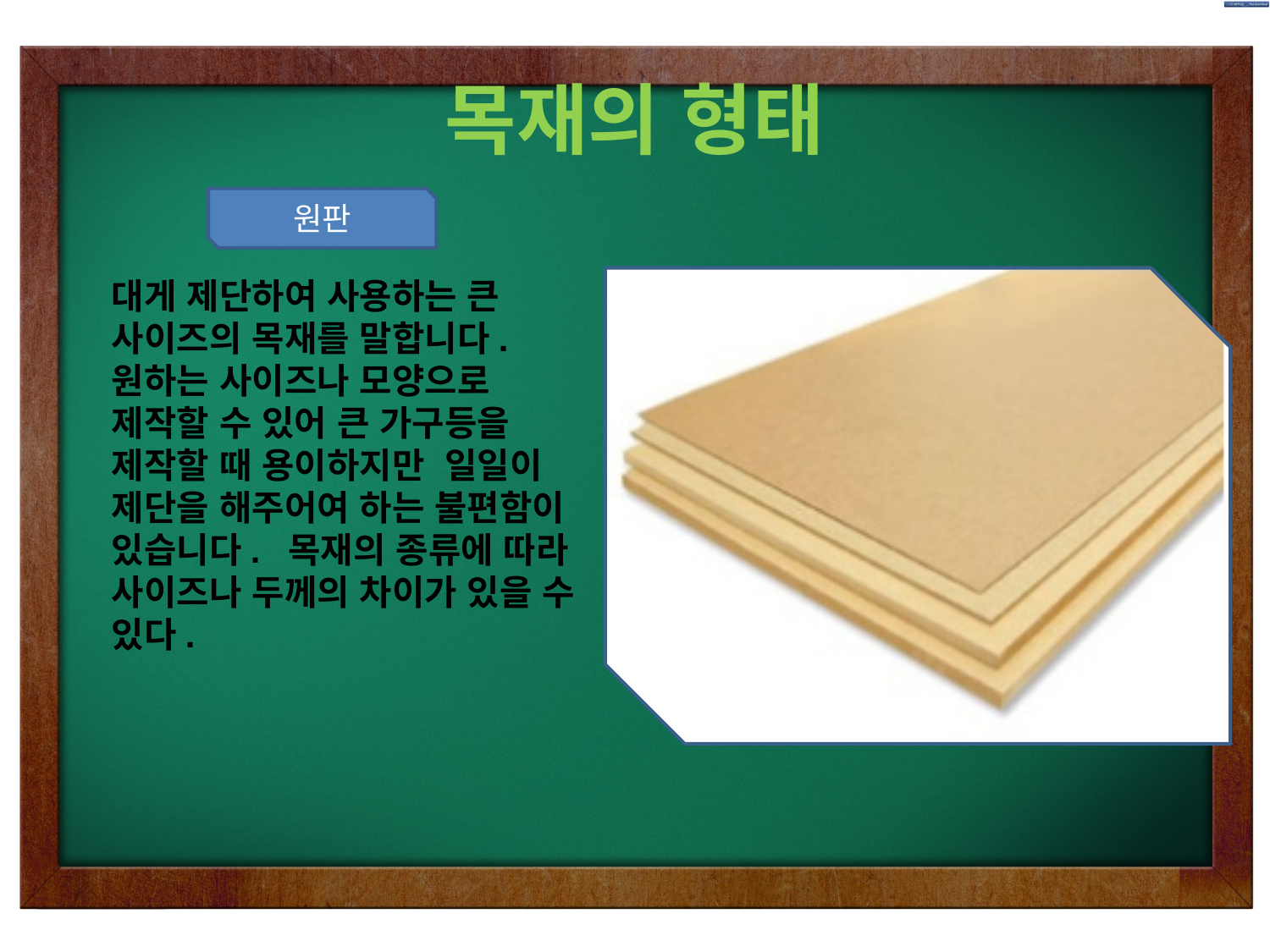

# 목재의 형태
원판
대게 제단하여 사용하는 큰 사이즈의 목재를 말합니다.  원하는 사이즈나 모양으로 제작할 수 있어 큰 가구등을 제작할 때 용이하지만  일일이 제단을 해주어여 하는 불편함이 있습니다.  목재의 종류에 따라 사이즈나 두께의 차이가 있을 수 있다.